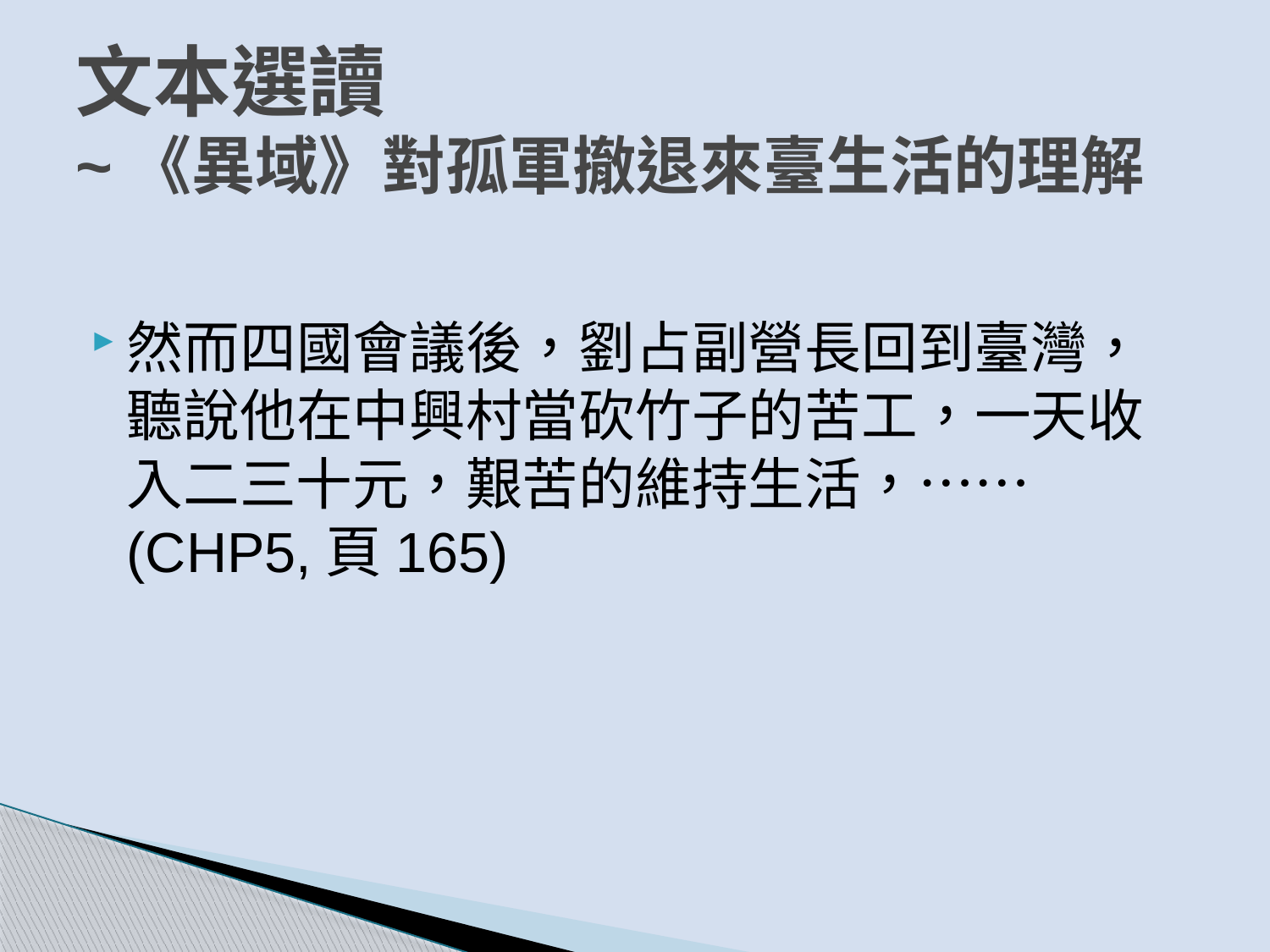

# 文本選讀 ~《異域》對孤軍撤退來臺生活的理解
然而四國會議後，劉占副營長回到臺灣，聽說他在中興村當砍竹子的苦工，一天收入二三十元，艱苦的維持生活，……(CHP5,頁165)